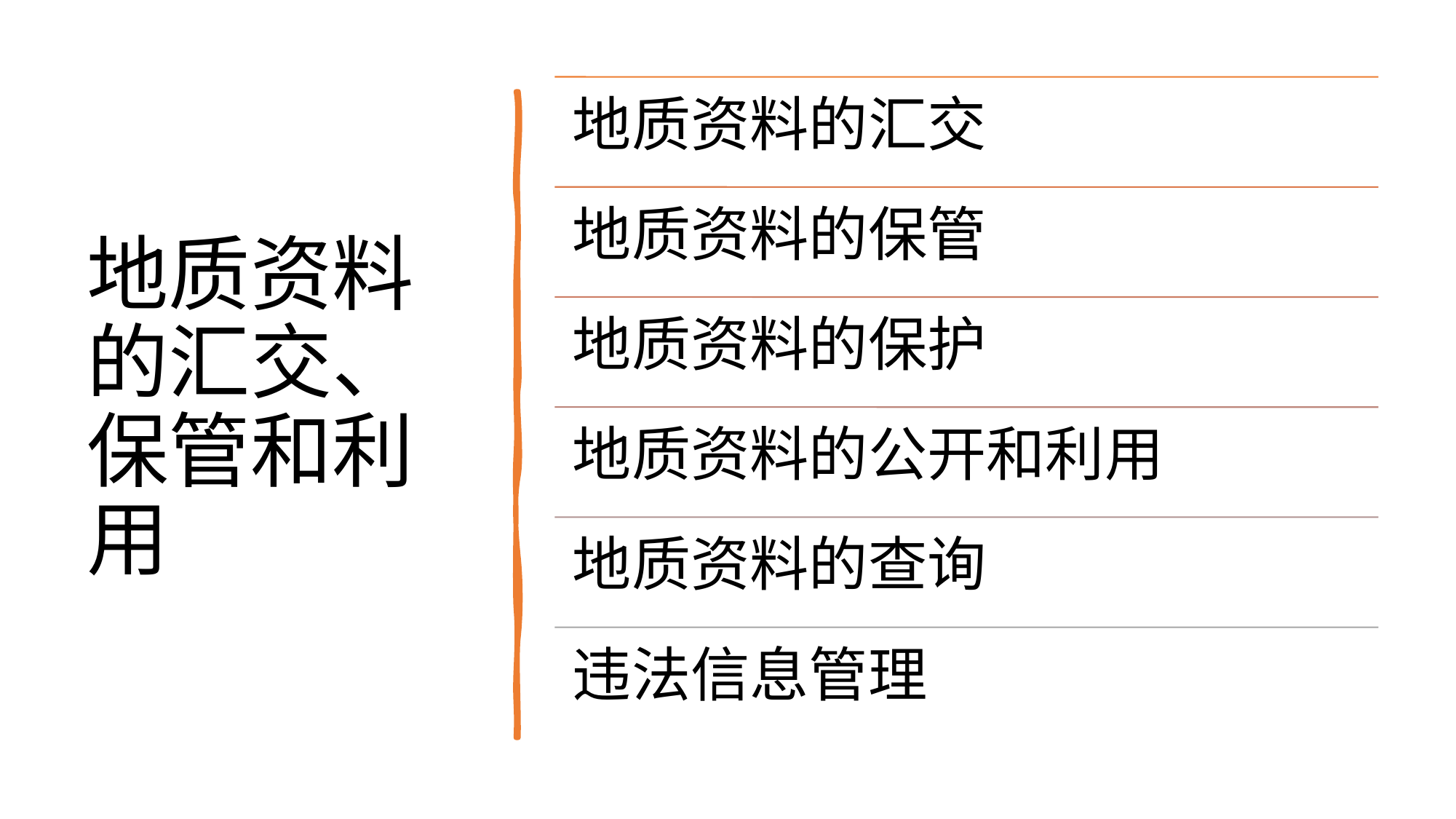

地质资料的汇交
地质资料的保管
地质资料的保护
地质资料的公开和利用
地质资料的查询
违法信息管理
# 地质资料的汇交、保管和利用